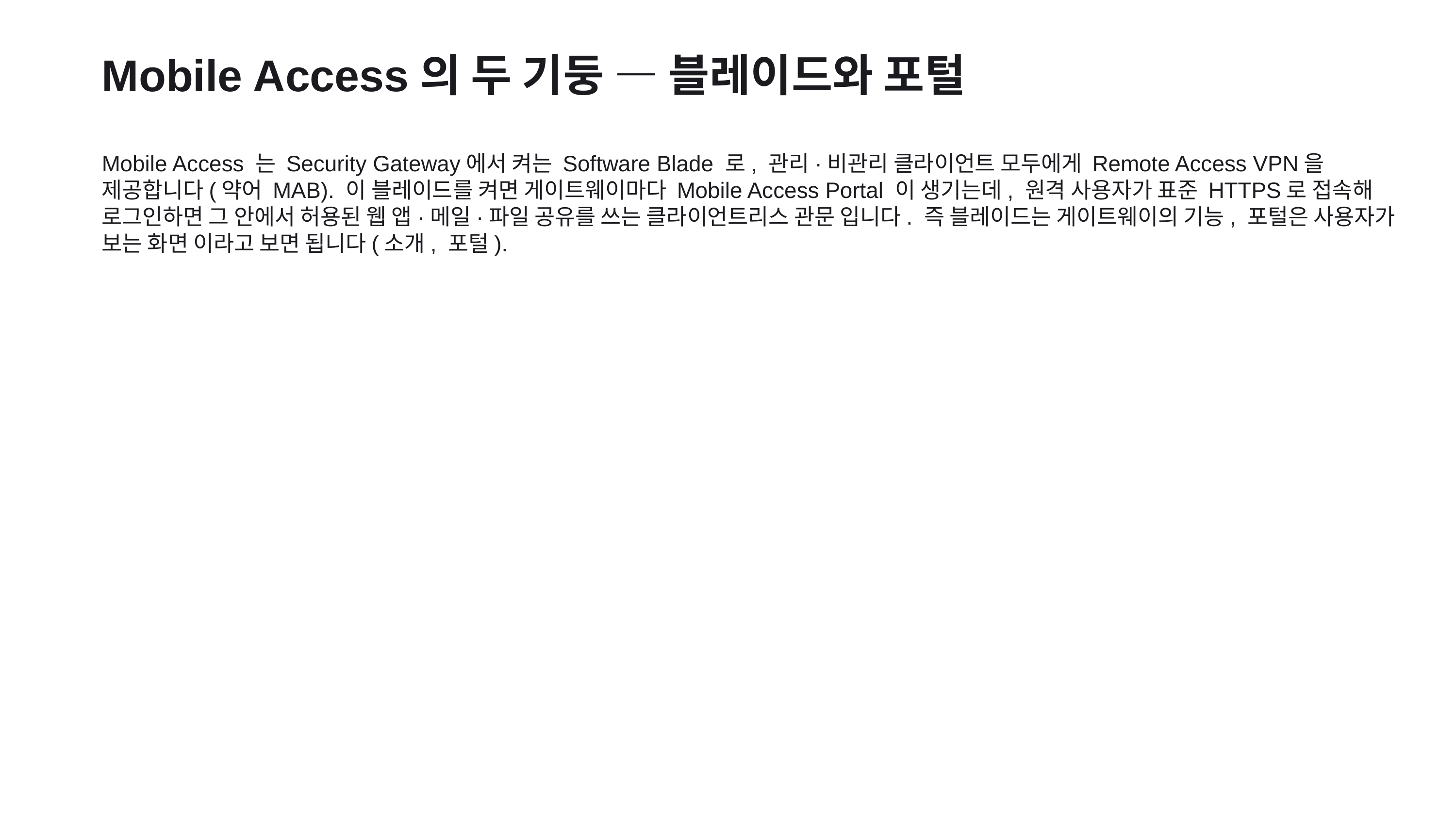

Mobile Access의 두 기둥 — 블레이드와 포털
Mobile Access 는 Security Gateway에서 켜는 Software Blade 로, 관리·비관리 클라이언트 모두에게 Remote Access VPN을 제공합니다(약어 MAB). 이 블레이드를 켜면 게이트웨이마다 Mobile Access Portal 이 생기는데, 원격 사용자가 표준 HTTPS로 접속해 로그인하면 그 안에서 허용된 웹 앱·메일·파일 공유를 쓰는 클라이언트리스 관문 입니다. 즉 블레이드는 게이트웨이의 기능, 포털은 사용자가 보는 화면 이라고 보면 됩니다(소개, 포털).